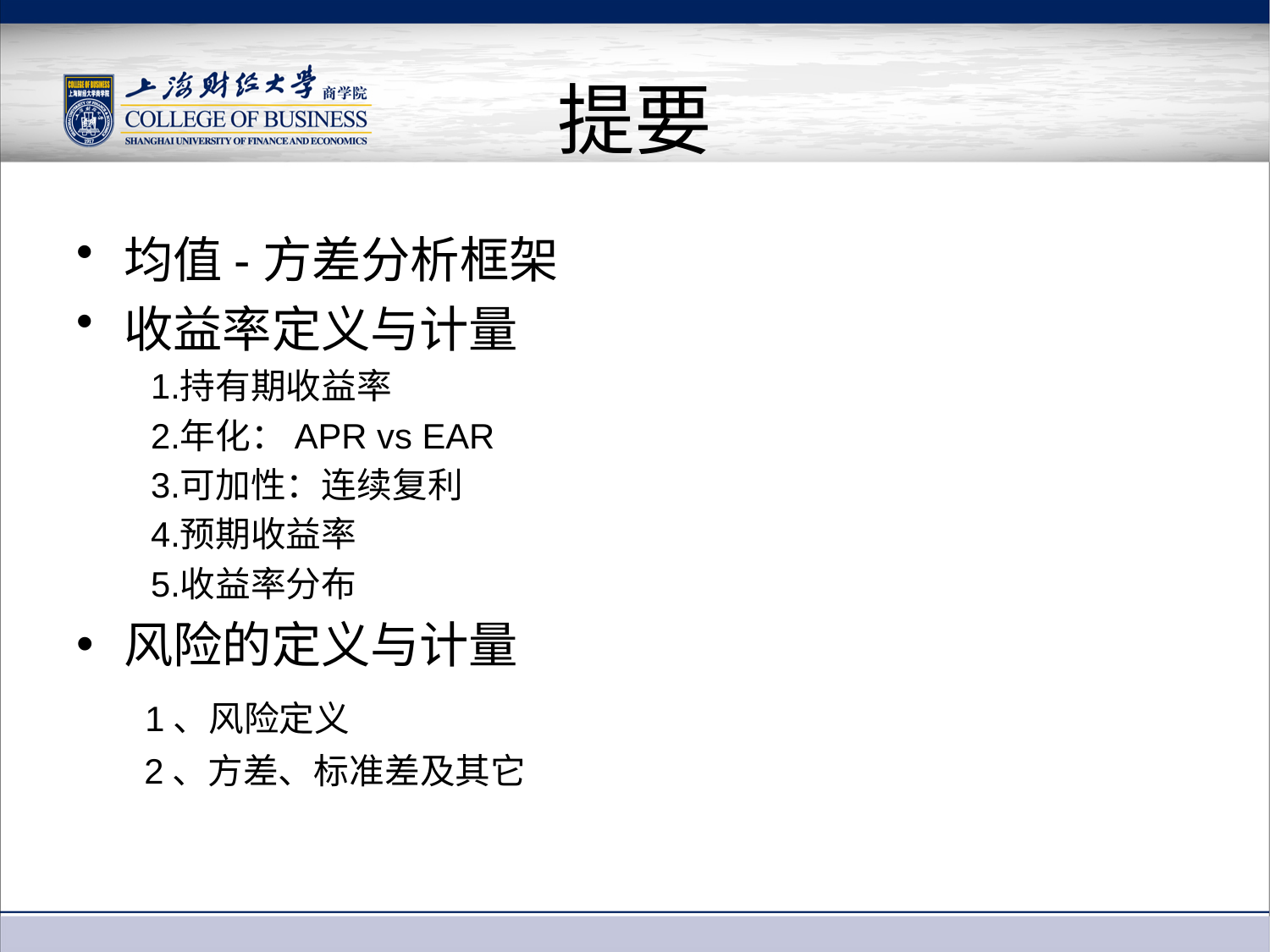

# 提要
均值-方差分析框架
收益率定义与计量
持有期收益率
年化：APR vs EAR
可加性：连续复利
预期收益率
收益率分布
风险的定义与计量
     1、风险定义
       2、方差、标准差及其它